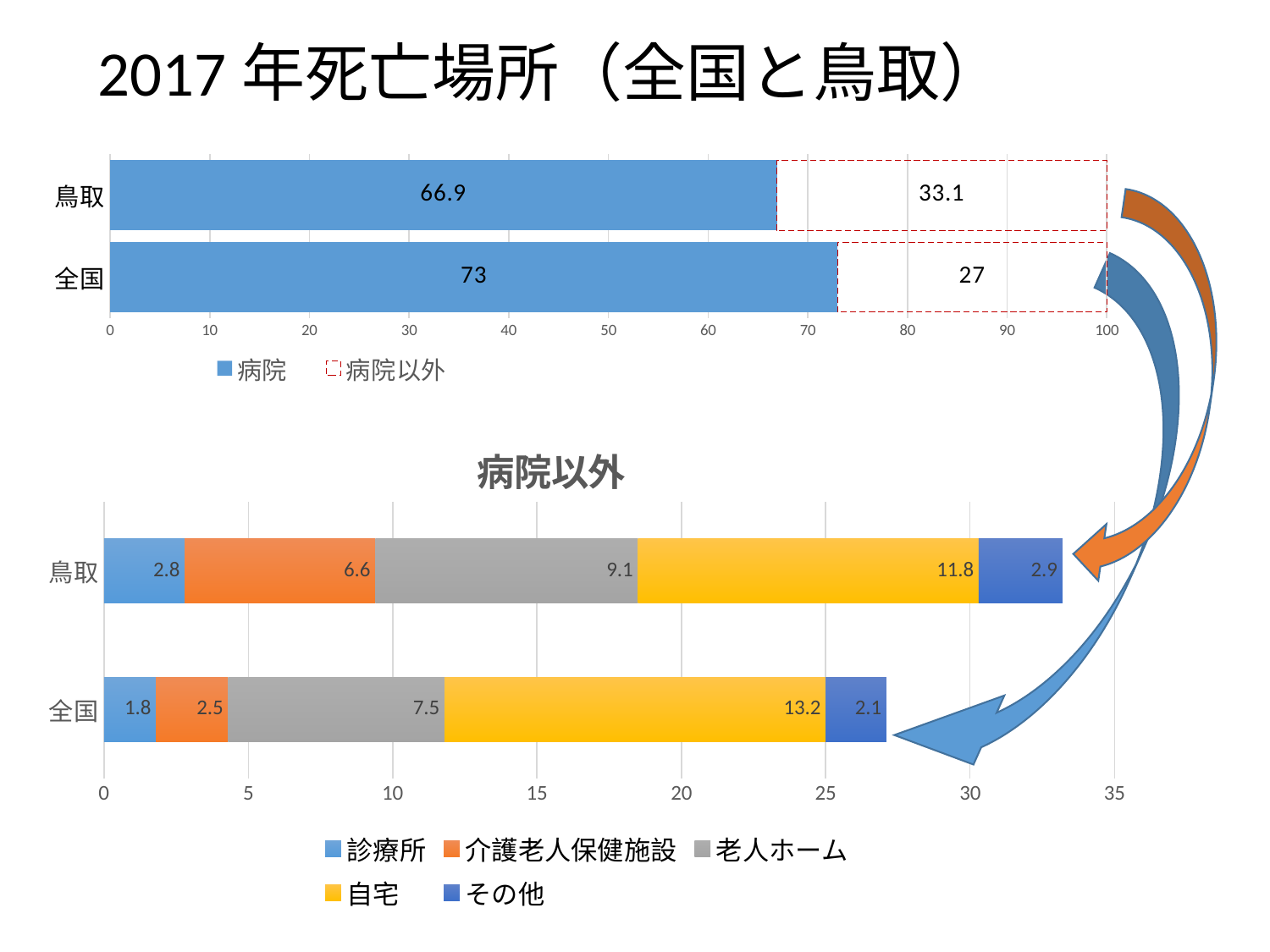

# 2017年死亡場所（全国と鳥取）

### Chart

| Category | 病院 | 病院以外 |
|---|---|---|
| 全国 | 73.0 | 27.0 |
| 鳥取 | 66.9 | 33.1 |

### Chart: 病院以外

| Category | 診療所 | 介護老人保健施設 | 老人ホーム | 自宅 | その他 |
|---|---|---|---|---|---|
| 全国 | 1.8 | 2.5 | 7.5 | 13.2 | 2.1 |
| 鳥取 | 2.8 | 6.6 | 9.1 | 11.8 | 2.9 |